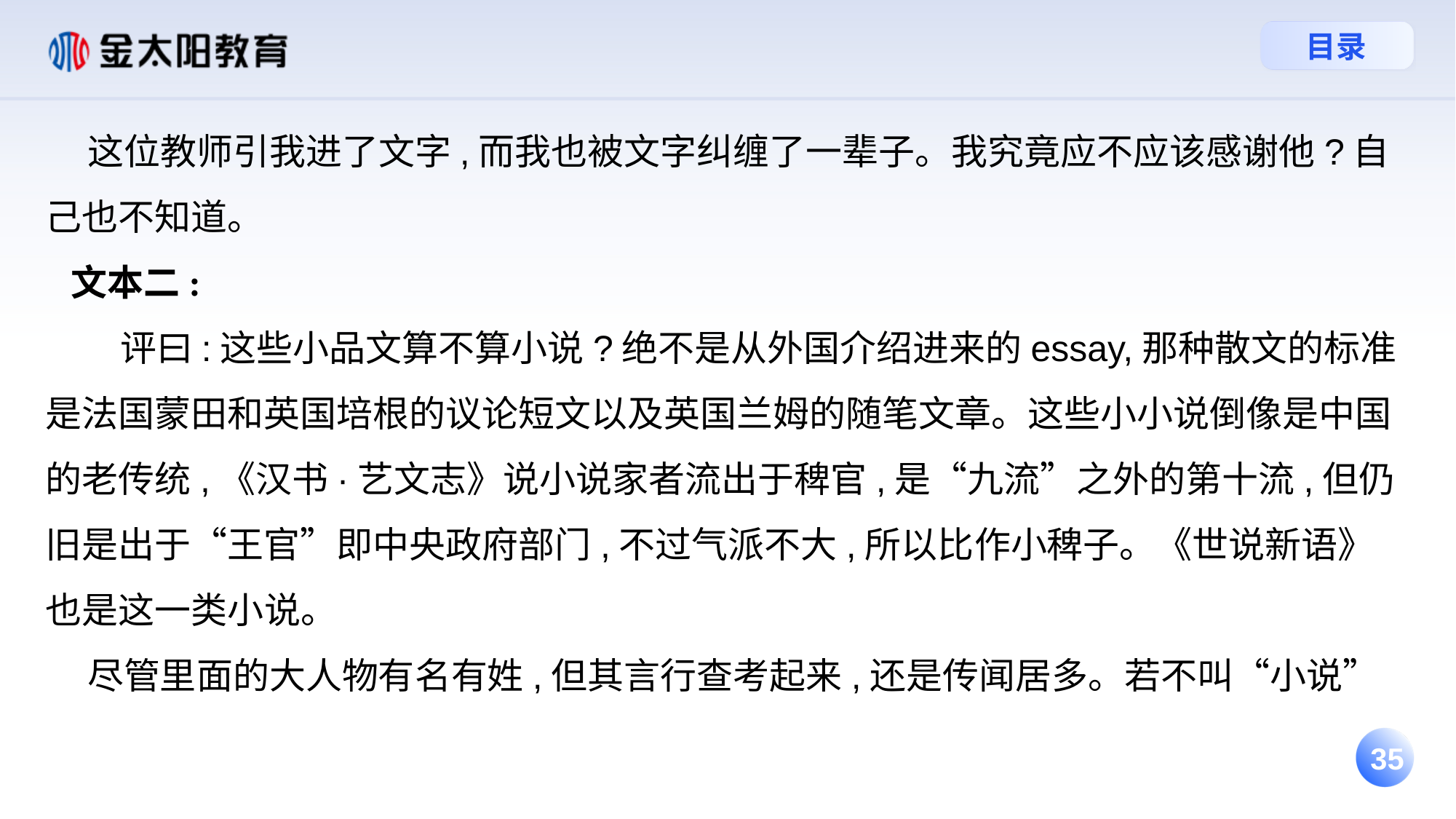

这位教师引我进了文字,而我也被文字纠缠了一辈子。我究竟应不应该感谢他?自己也不知道。
  文本二:
        评曰:这些小品文算不算小说?绝不是从外国介绍进来的essay,那种散文的标准是法国蒙田和英国培根的议论短文以及英国兰姆的随笔文章。这些小小说倒像是中国的老传统,《汉书·艺文志》说小说家者流出于稗官,是“九流”之外的第十流,但仍旧是出于“王官”即中央政府部门,不过气派不大,所以比作小稗子。《世说新语》也是这一类小说。
    尽管里面的大人物有名有姓,但其言行查考起来,还是传闻居多。若不叫“小说”